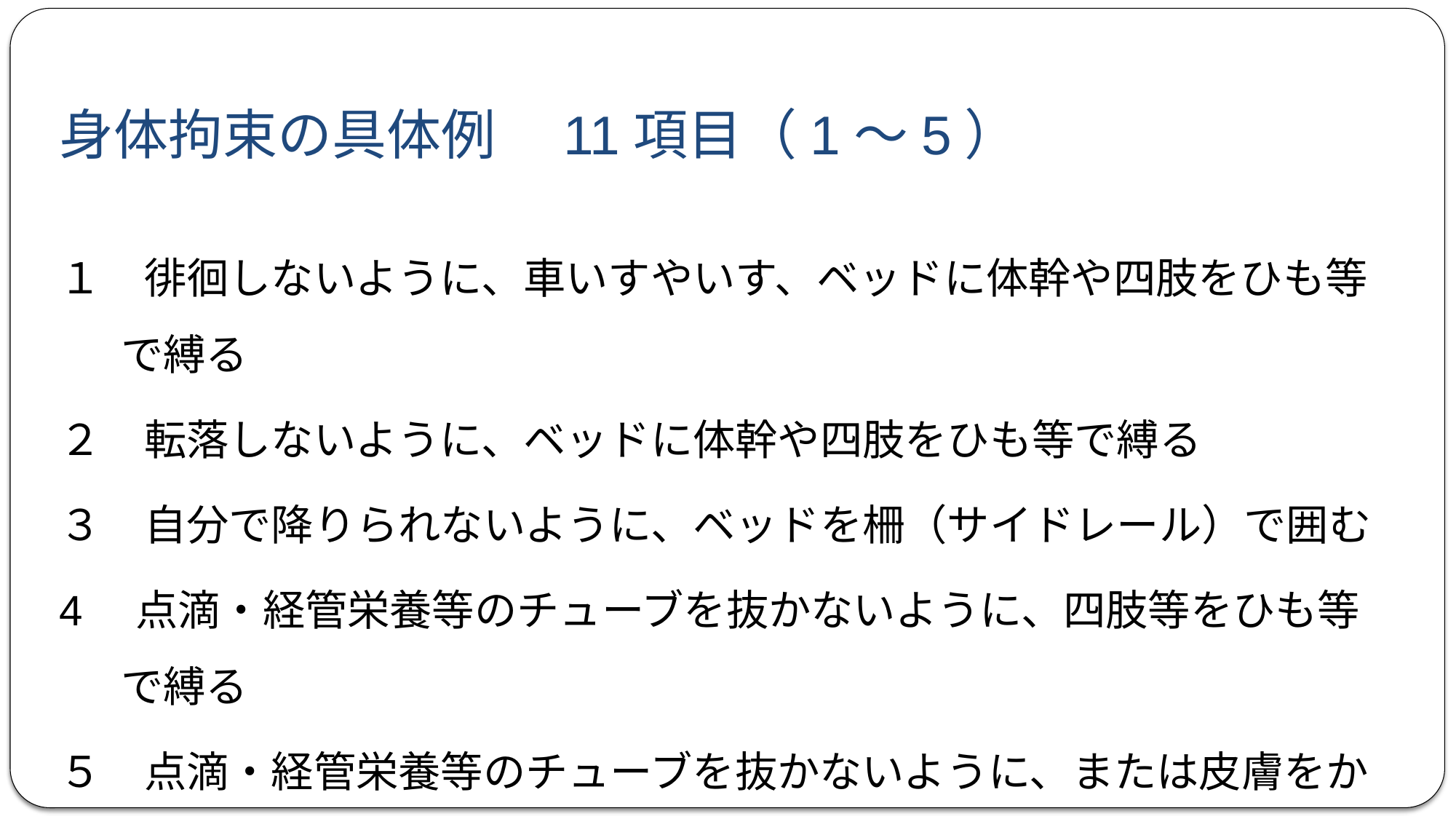

# 身体拘束の具体例　11項目（1～5）
１　徘徊しないように、車いすやいす、ベッドに体幹や四肢をひも等で縛る
２　転落しないように、ベッドに体幹や四肢をひも等で縛る
３　自分で降りられないように、ベッドを柵（サイドレール）で囲む
4　点滴・経管栄養等のチューブを抜かないように、四肢等をひも等で縛る
５　点滴・経管栄養等のチューブを抜かないように、または皮膚をかきむしらないように、手指の機能を制限するミトン型の手袋等をつける